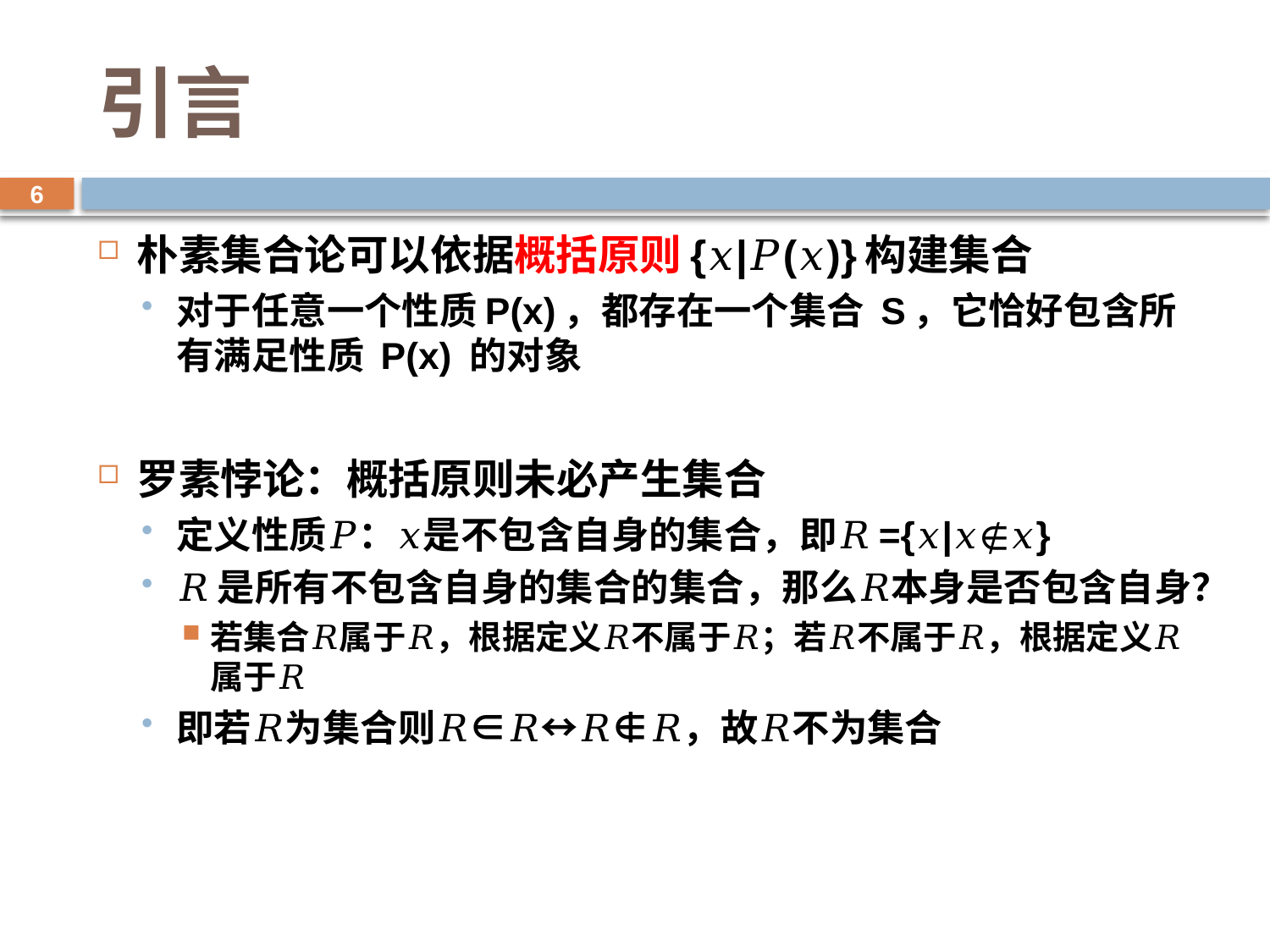

# 引言
6
朴素集合论可以依据概括原则{𝑥|𝑃(𝑥)}构建集合
对于任意一个性质P(x)，都存在一个集合 S，它恰好包含所有满足性质 P(x) 的对象

罗素悖论：概括原则未必产生集合
定义性质𝑃：𝑥是不包含自身的集合，即𝑅={𝑥|𝑥∉𝑥}
𝑅是所有不包含自身的集合的集合，那么𝑅本身是否包含自身？
若集合𝑅属于𝑅，根据定义𝑅不属于𝑅；若𝑅不属于𝑅，根据定义𝑅属于𝑅
即若𝑅为集合则𝑅∈𝑅↔𝑅∉𝑅，故𝑅不为集合